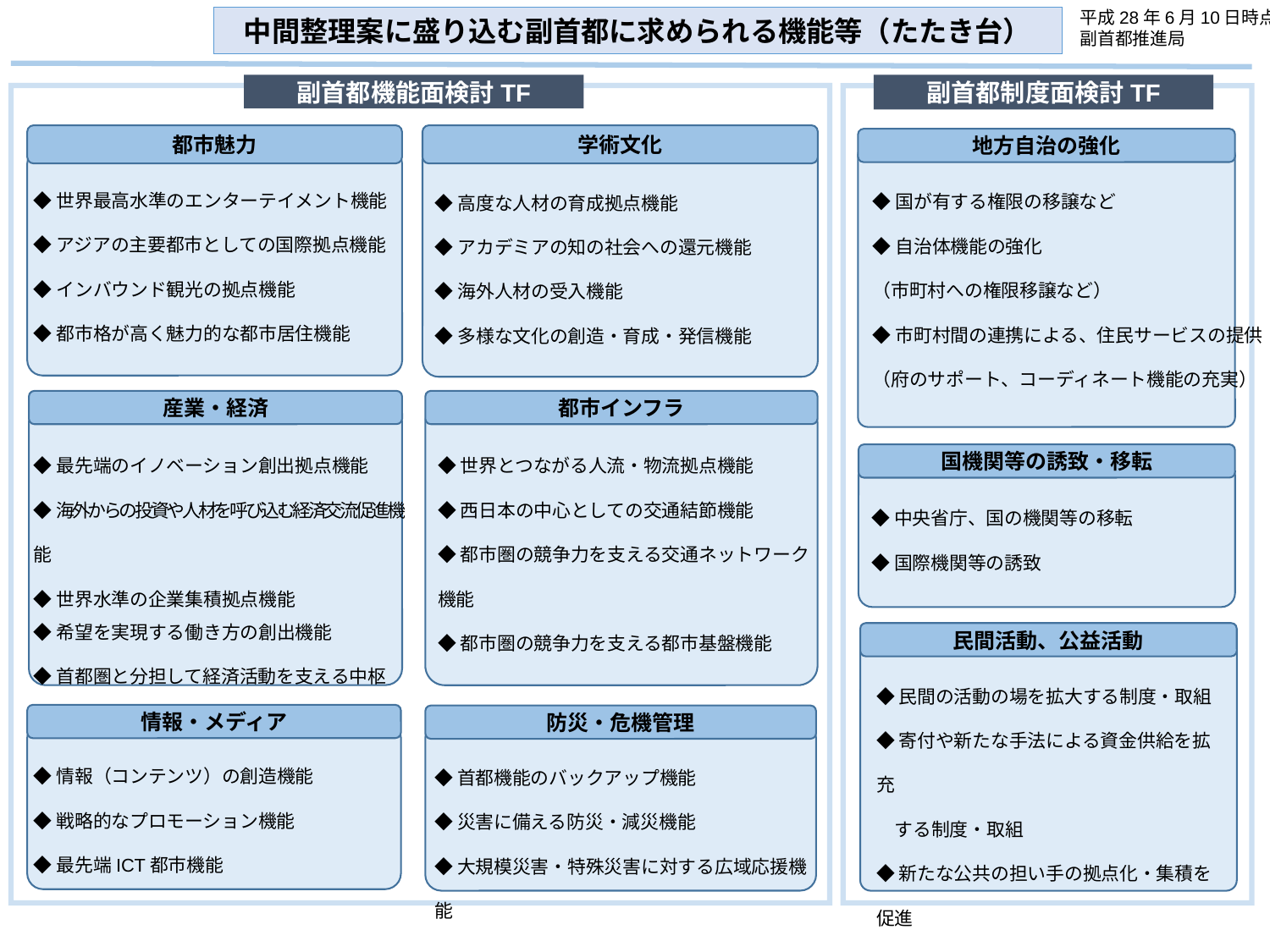

平成28年6月10日時点
副首都推進局
中間整理案に盛り込む副首都に求められる機能等（たたき台）
副首都機能面検討TF
副首都制度面検討TF

学術文化
都市魅力
地方自治の強化

◆世界最高水準のエンターテイメント機能
◆アジアの主要都市としての国際拠点機能
◆インバウンド観光の拠点機能
◆都市格が高く魅力的な都市居住機能
◆国が有する権限の移譲など
◆自治体機能の強化
（市町村への権限移譲など）
◆市町村間の連携による、住民サービスの提供
（府のサポート、コーディネート機能の充実）
◆高度な人材の育成拠点機能
◆アカデミアの知の社会への還元機能
◆海外人材の受入機能
◆多様な文化の創造・育成・発信機能
都市インフラ
産業・経済

◆世界とつながる人流・物流拠点機能
◆西日本の中心としての交通結節機能
◆都市圏の競争力を支える交通ネットワーク機能
◆都市圏の競争力を支える都市基盤機能
◆最先端のイノベーション創出拠点機能
◆海外からの投資や人材を呼び込む経済交流促進機能
◆世界水準の企業集積拠点機能
◆希望を実現する働き方の創出機能
◆首都圏と分担して経済活動を支える中枢機能
国機関等の誘致・移転

◆中央省庁、国の機関等の移転
◆国際機関等の誘致

民間活動、公益活動

◆民間の活動の場を拡大する制度・取組
◆寄付や新たな手法による資金供給を拡充
　する制度・取組
◆新たな公共の担い手の拠点化・集積を促進
　する制度・取組

情報・メディア
防災・危機管理

◆情報（コンテンツ）の創造機能
◆戦略的なプロモーション機能
◆最先端ICT都市機能
◆首都機能のバックアップ機能
◆災害に備える防災・減災機能
◆大規模災害・特殊災害に対する広域応援機能